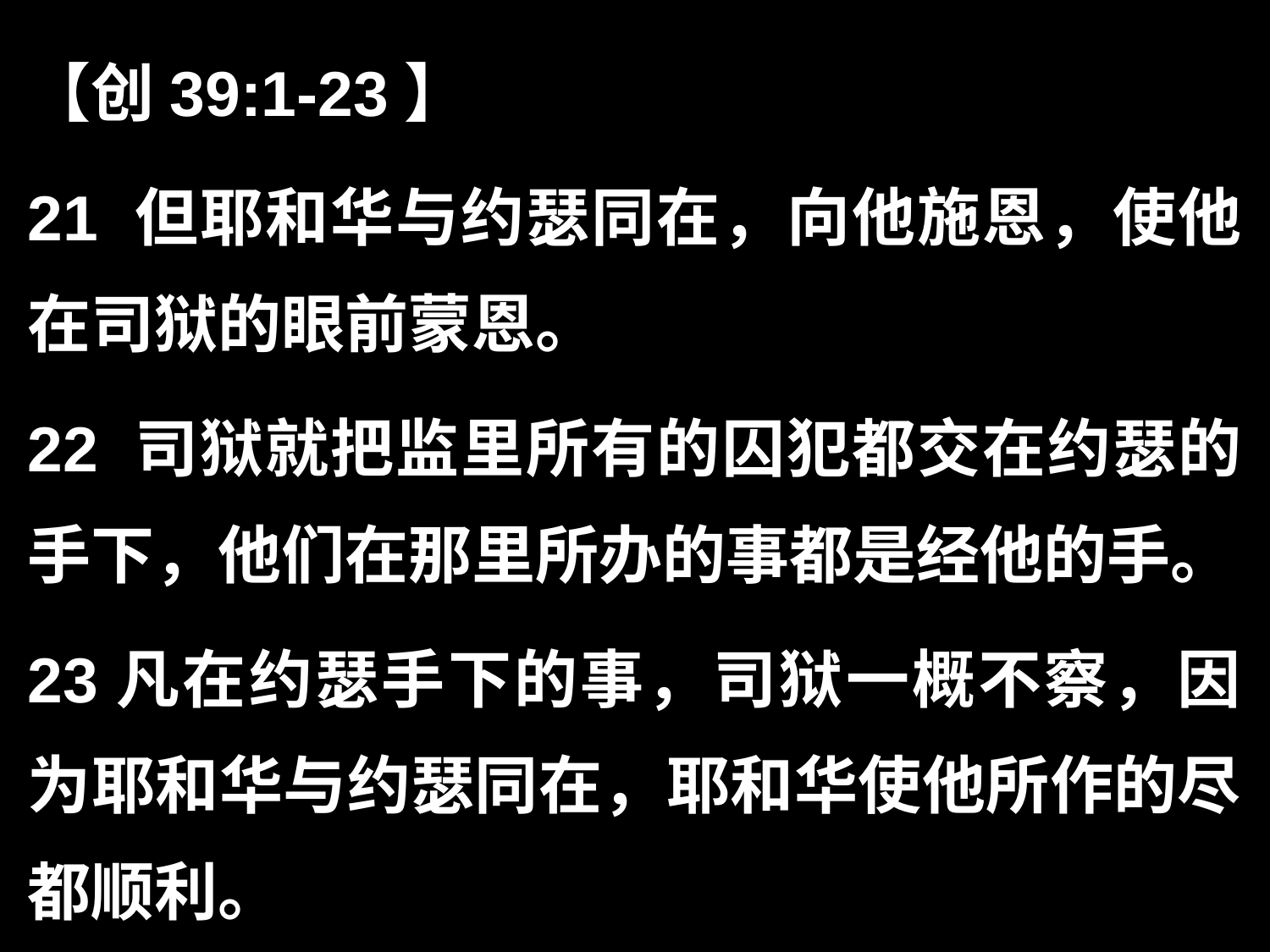

【创39:1-23】
21 但耶和华与约瑟同在，向他施恩，使他在司狱的眼前蒙恩。
22 司狱就把监里所有的囚犯都交在约瑟的手下，他们在那里所办的事都是经他的手。
23凡在约瑟手下的事，司狱一概不察，因为耶和华与约瑟同在，耶和华使他所作的尽都顺利。